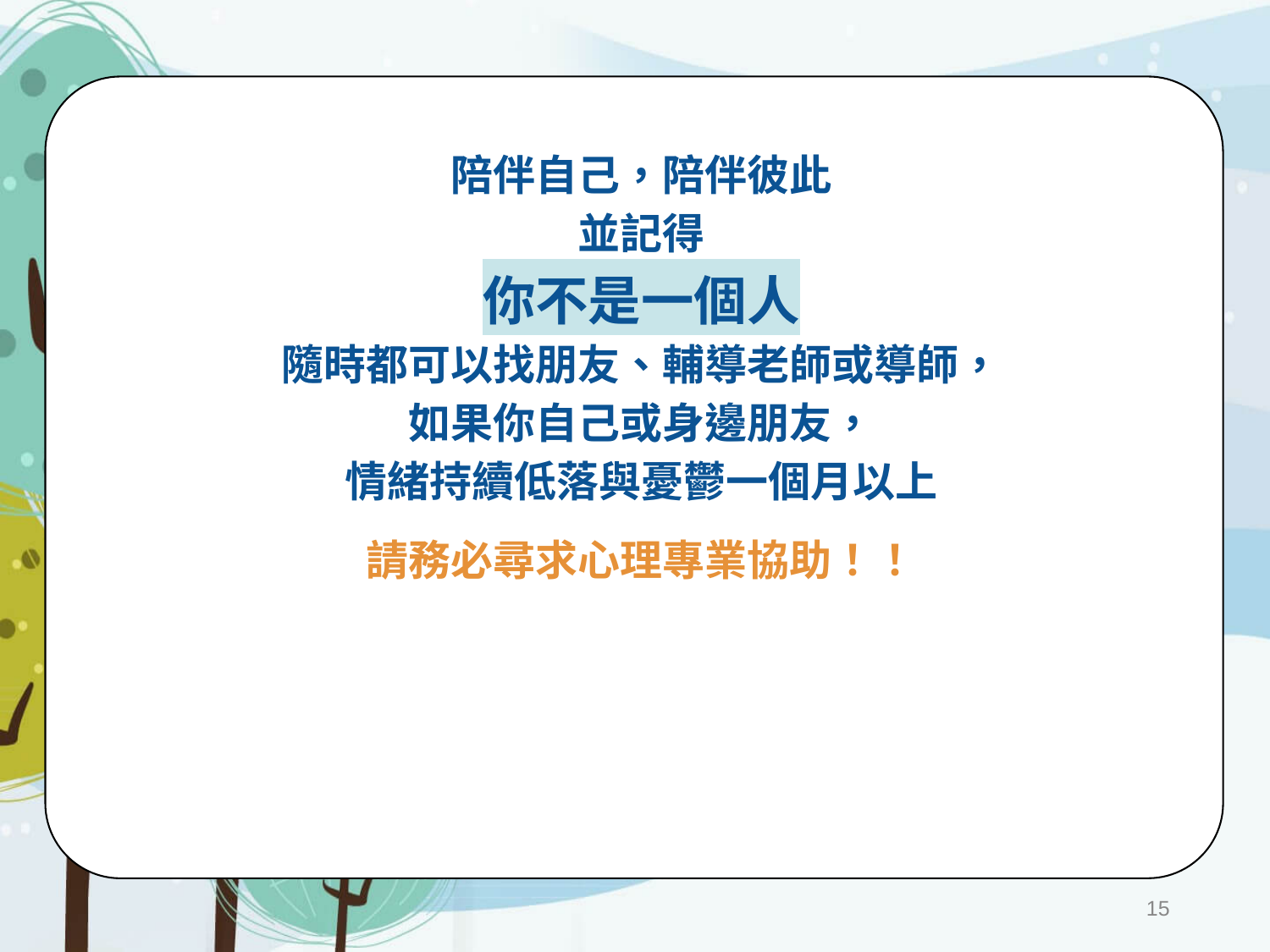

陪伴自己，陪伴彼此
並記得
你不是一個人
隨時都可以找朋友、輔導老師或導師，
如果你自己或身邊朋友，
情緒持續低落與憂鬱一個月以上
請務必尋求心理專業協助！！

15